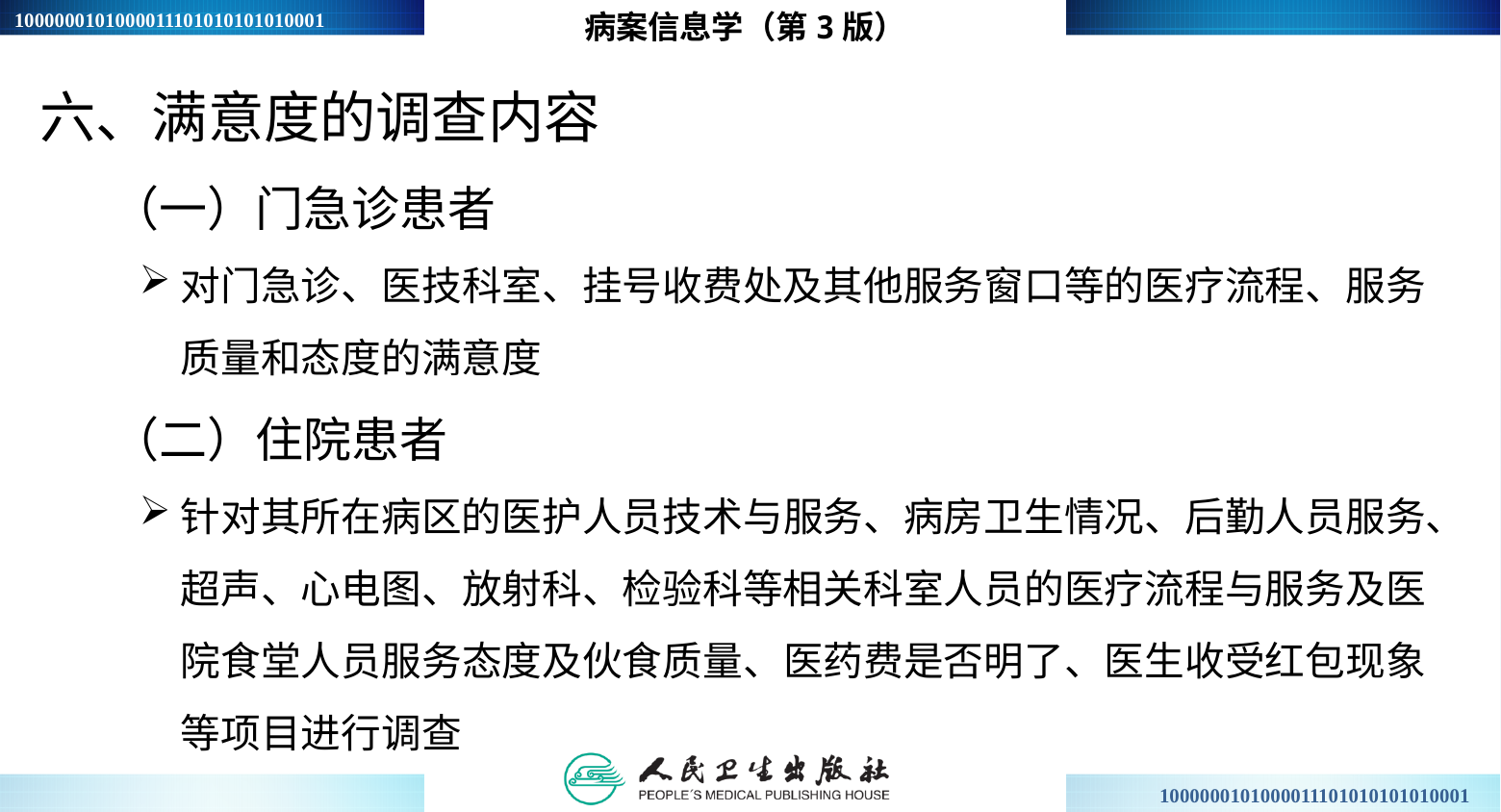

病案信息学（第3版）
六、满意度的调查内容
（一）门急诊患者
对门急诊、医技科室、挂号收费处及其他服务窗口等的医疗流程、服务质量和态度的满意度
（二）住院患者
针对其所在病区的医护人员技术与服务、病房卫生情况、后勤人员服务、超声、心电图、放射科、检验科等相关科室人员的医疗流程与服务及医院食堂人员服务态度及伙食质量、医药费是否明了、医生收受红包现象等项目进行调查